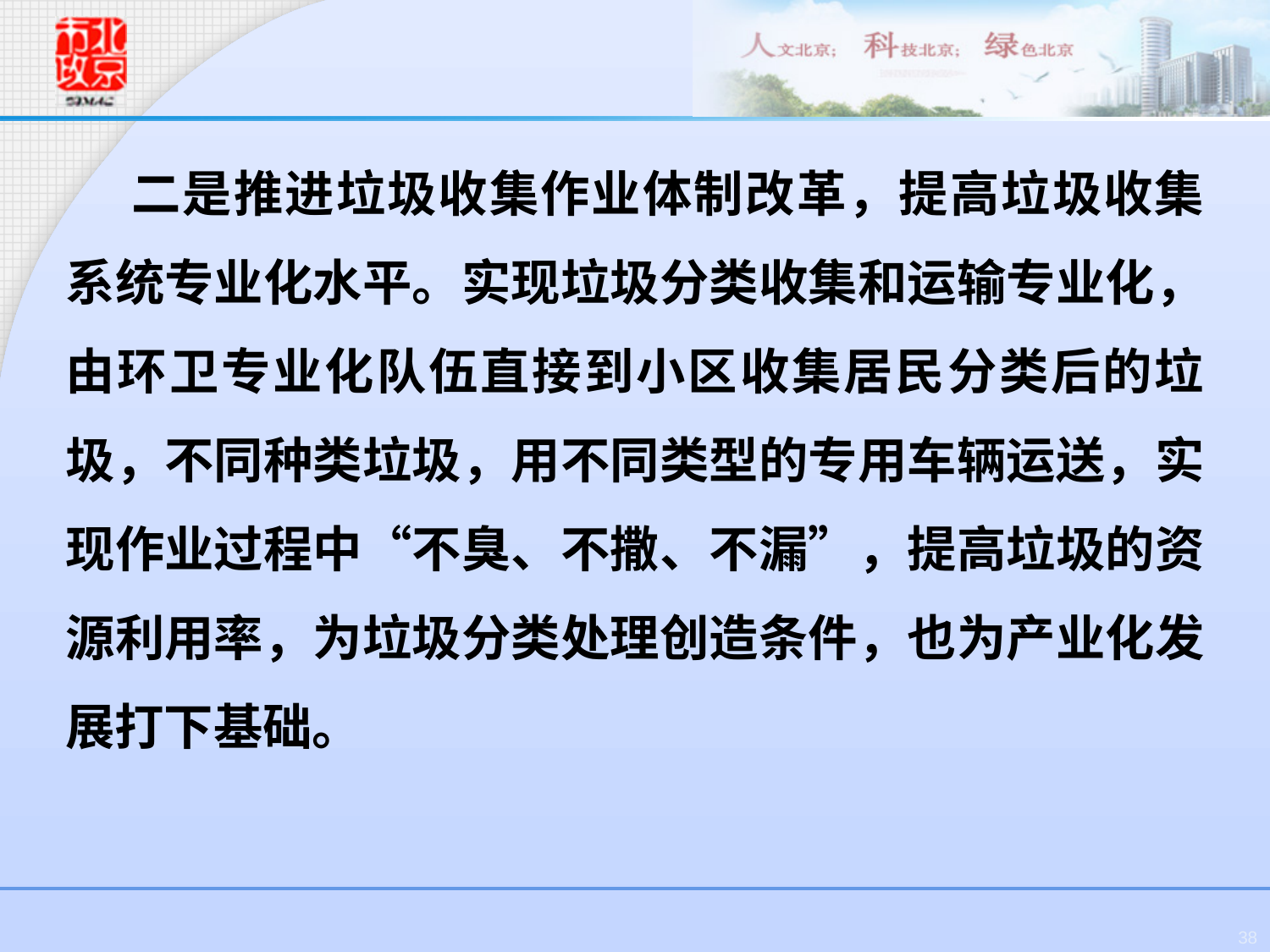

二是推进垃圾收集作业体制改革，提高垃圾收集系统专业化水平。实现垃圾分类收集和运输专业化，由环卫专业化队伍直接到小区收集居民分类后的垃圾，不同种类垃圾，用不同类型的专用车辆运送，实现作业过程中“不臭、不撒、不漏”，提高垃圾的资源利用率，为垃圾分类处理创造条件，也为产业化发展打下基础。

38